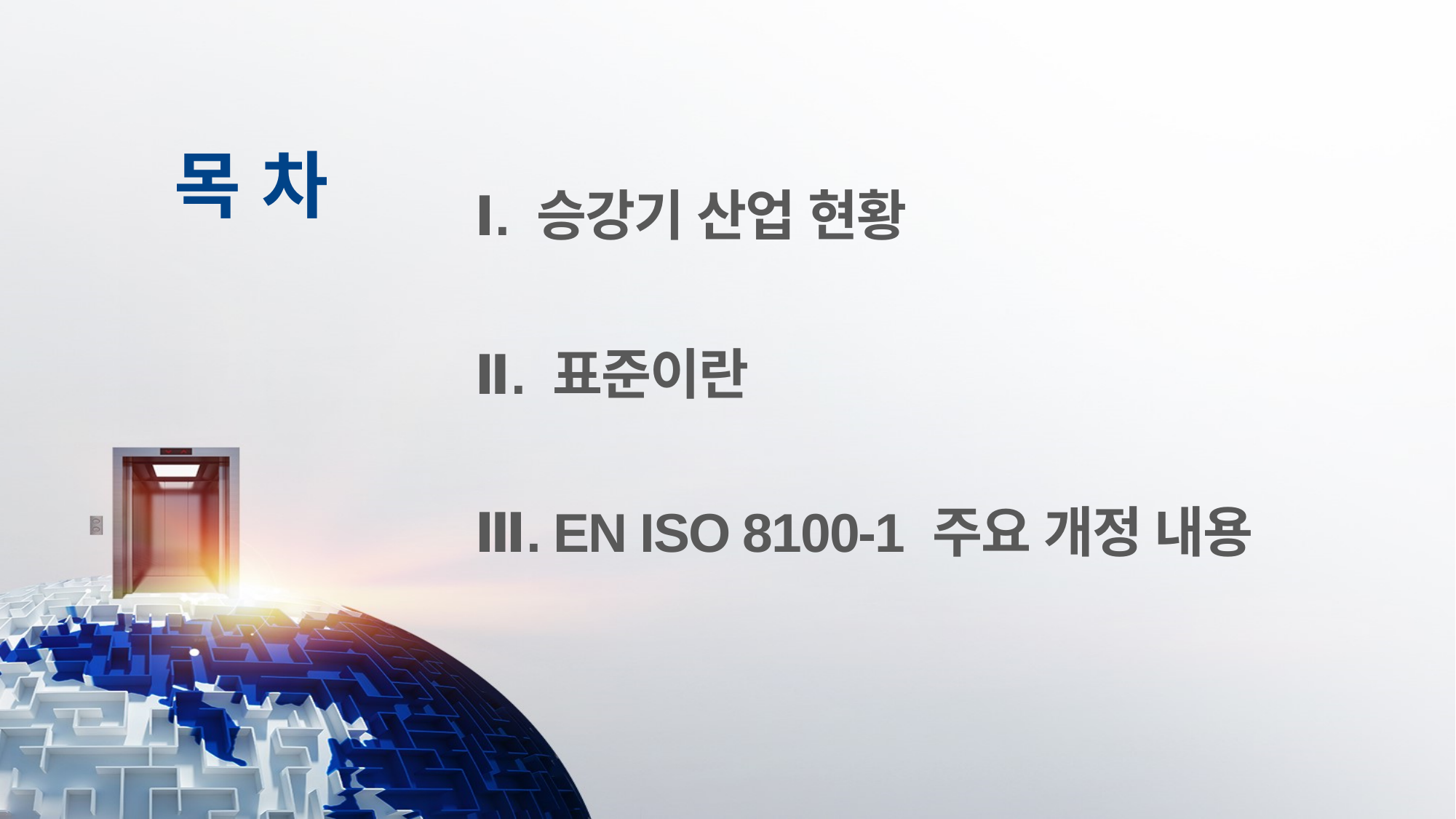

Ⅰ. 승강기 산업 현황
Ⅱ. 표준이란
Ⅲ. EN ISO 8100-1 주요 개정 내용
목 차